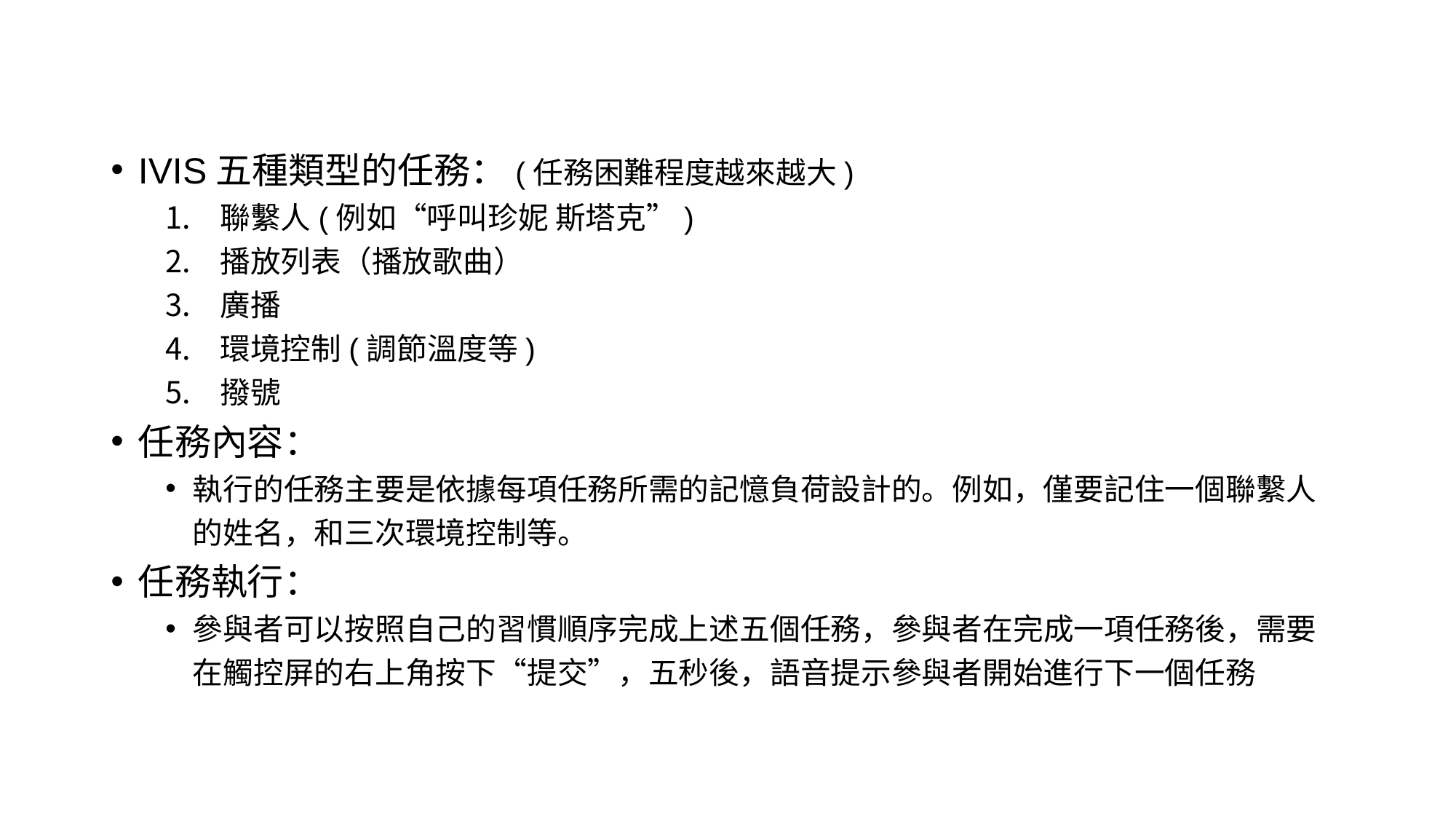

IVIS五種類型的任務：(任務困難程度越來越大)
聯繫人(例如“呼叫珍妮 斯塔克”)
播放列表（播放歌曲）
廣播
環境控制(調節溫度等)
撥號
任務內容：
執行的任務主要是依據每項任務所需的記憶負荷設計的。例如，僅要記住一個聯繫人的姓名，和三次環境控制等。
任務執行：
參與者可以按照自己的習慣順序完成上述五個任務，參與者在完成一項任務後，需要在觸控屏的右上角按下“提交”，五秒後，語音提示參與者開始進行下一個任務